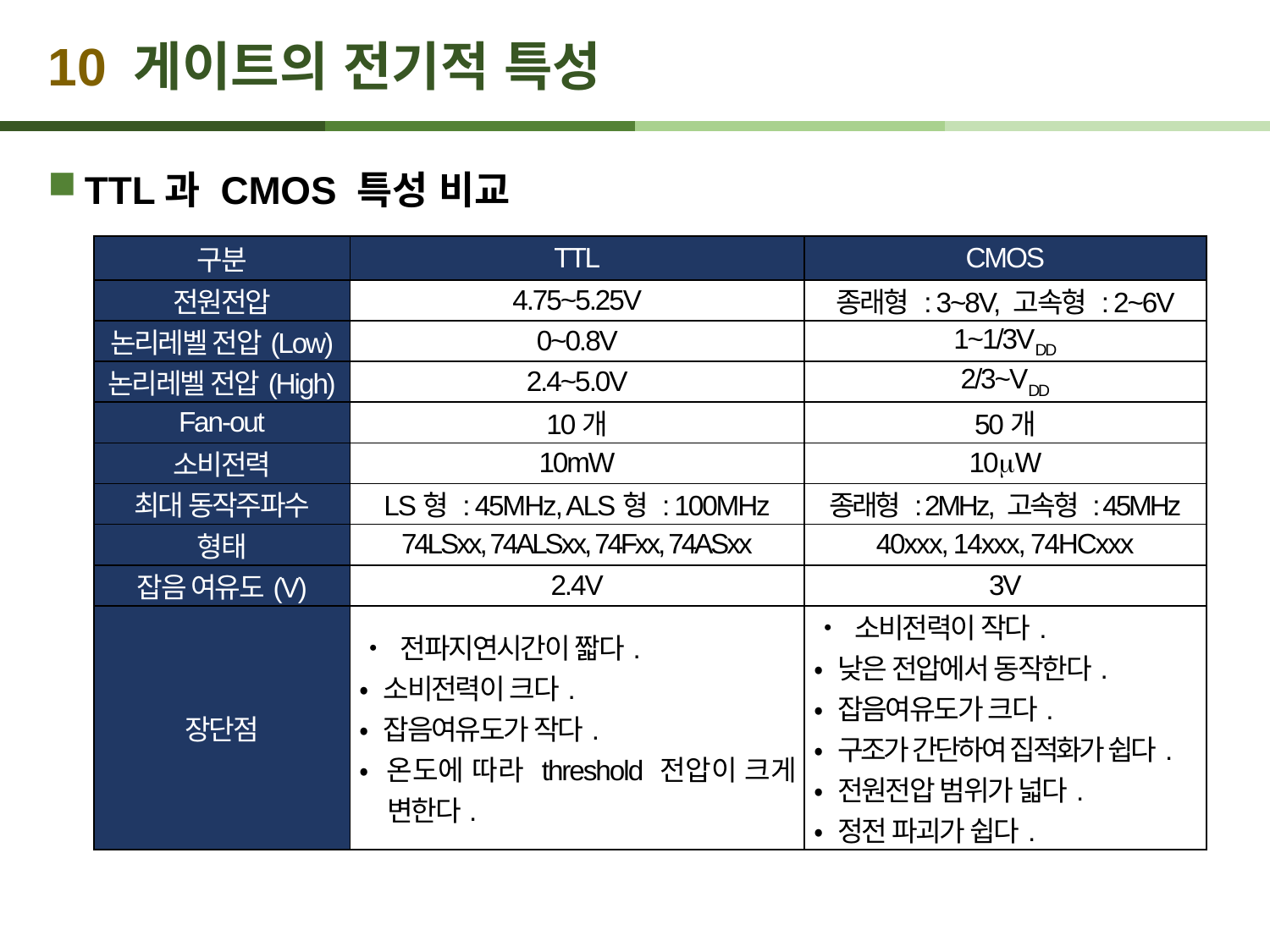

# 10 게이트의 전기적 특성
TTL과 CMOS 특성 비교
| 구분 | TTL | CMOS |
| --- | --- | --- |
| 전원전압 | 4.75~5.25V | 종래형 : 3~8V, 고속형 : 2~6V |
| 논리레벨 전압(Low) | 0~0.8V | 1~1/3VDD |
| 논리레벨 전압(High) | 2.4~5.0V | 2/3~VDD |
| Fan-out | 10개 | 50개 |
| 소비전력 | 10mW | 10μW |
| 최대 동작주파수 | LS형 : 45MHz, ALS형 : 100MHz | 종래형 : 2MHz, 고속형 : 45MHz |
| 형태 | 74LSxx, 74ALSxx, 74Fxx, 74ASxx | 40xxx, 14xxx, 74HCxxx |
| 잡음 여유도(V) | 2.4V | 3V |
| 장단점 | • 전파지연시간이 짧다. • 소비전력이 크다. • 잡음여유도가 작다. • 온도에 따라 threshold 전압이 크게 변한다. | • 소비전력이 작다. • 낮은 전압에서 동작한다. • 잡음여유도가 크다. • 구조가 간단하여 집적화가 쉽다. • 전원전압 범위가 넓다. • 정전 파괴가 쉽다. |